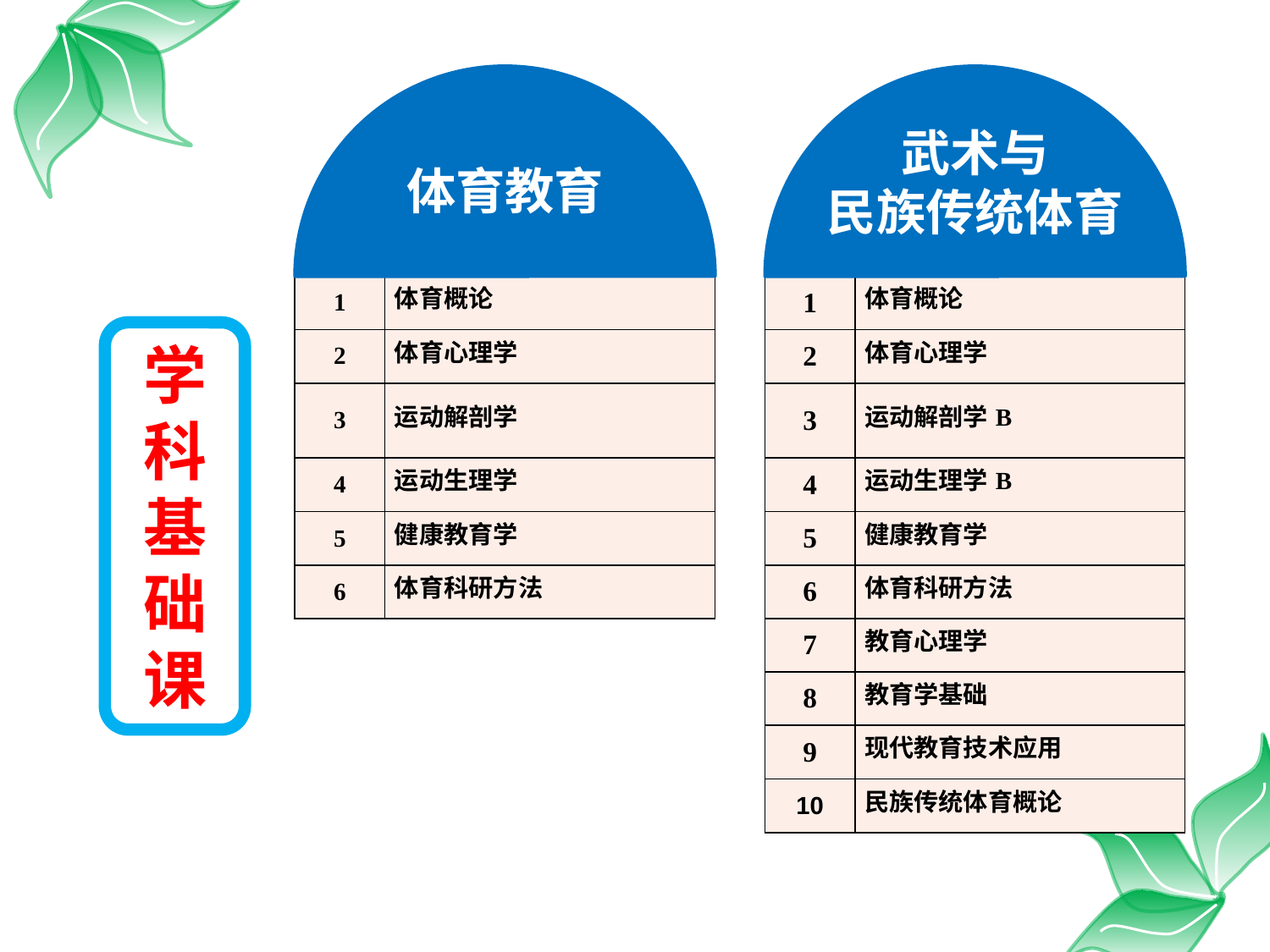

体育教育

武术与
民族传统体育
| 1 | 体育概论 |
| --- | --- |
| 2 | 体育心理学 |
| 3 | 运动解剖学 |
| 4 | 运动生理学 |
| 5 | 健康教育学 |
| 6 | 体育科研方法 |
| 1 | 体育概论 |
| --- | --- |
| 2 | 体育心理学 |
| 3 | 运动解剖学B |
| 4 | 运动生理学B |
| 5 | 健康教育学 |
| 6 | 体育科研方法 |
| 7 | 教育心理学 |
| 8 | 教育学基础 |
| 9 | 现代教育技术应用 |
| 10 | 民族传统体育概论 |
学科基础课